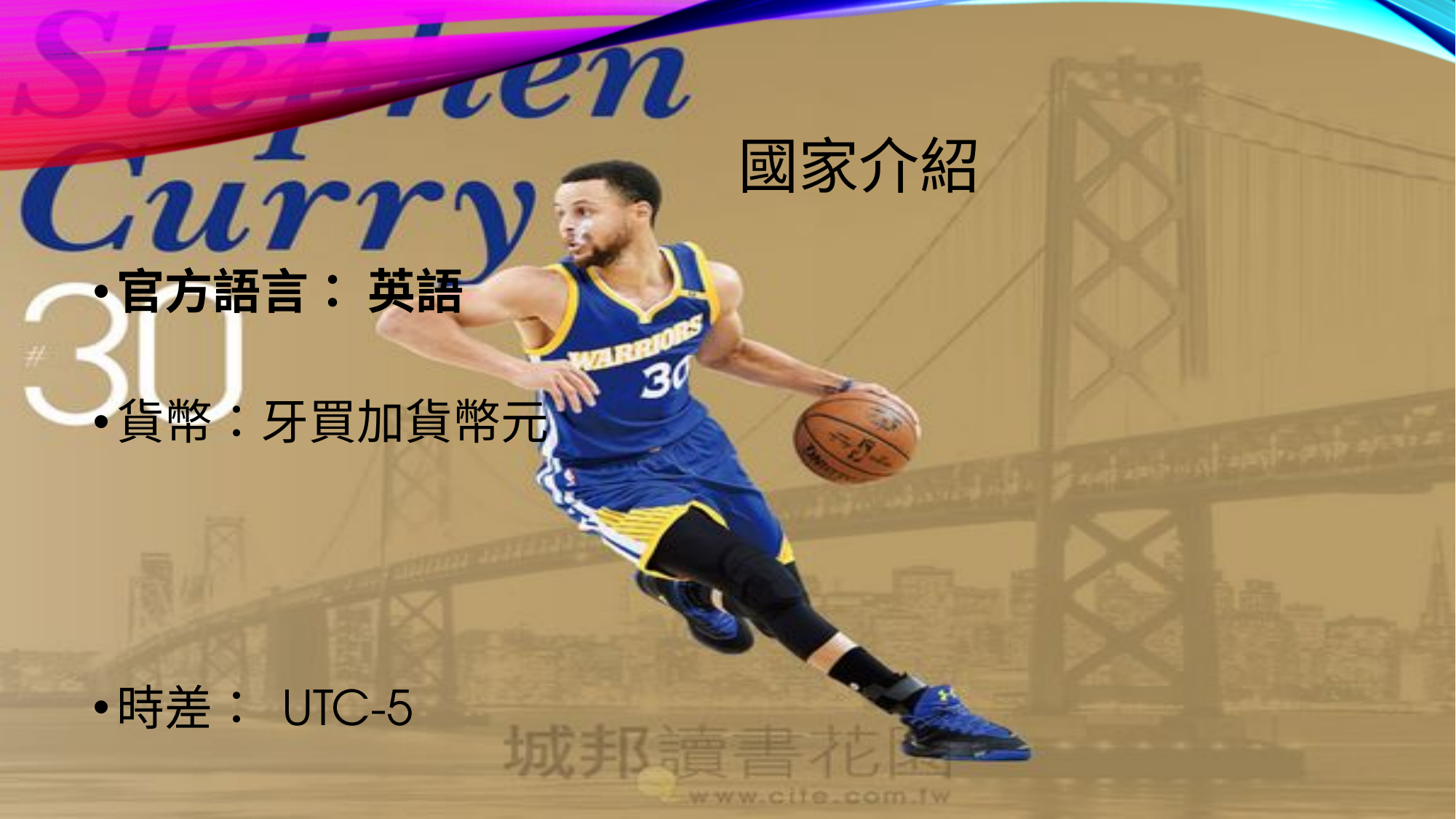

# 國家介紹
官方語言： 英語

貨幣：牙買加貨幣元

時差： UTC-5